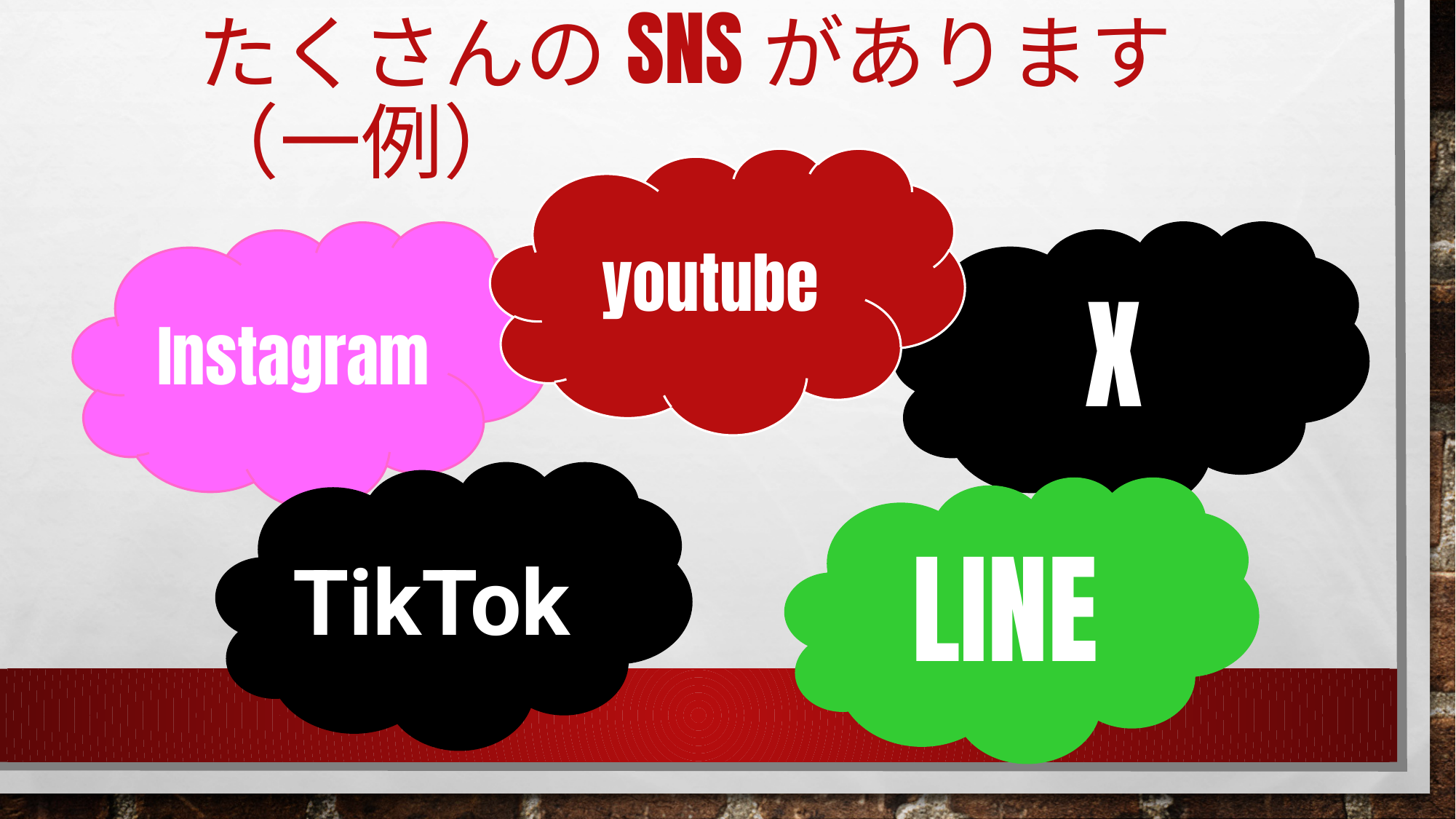

# たくさんのSNSがあります（一例）
youtube
Instagram
X
TikTok
LINE